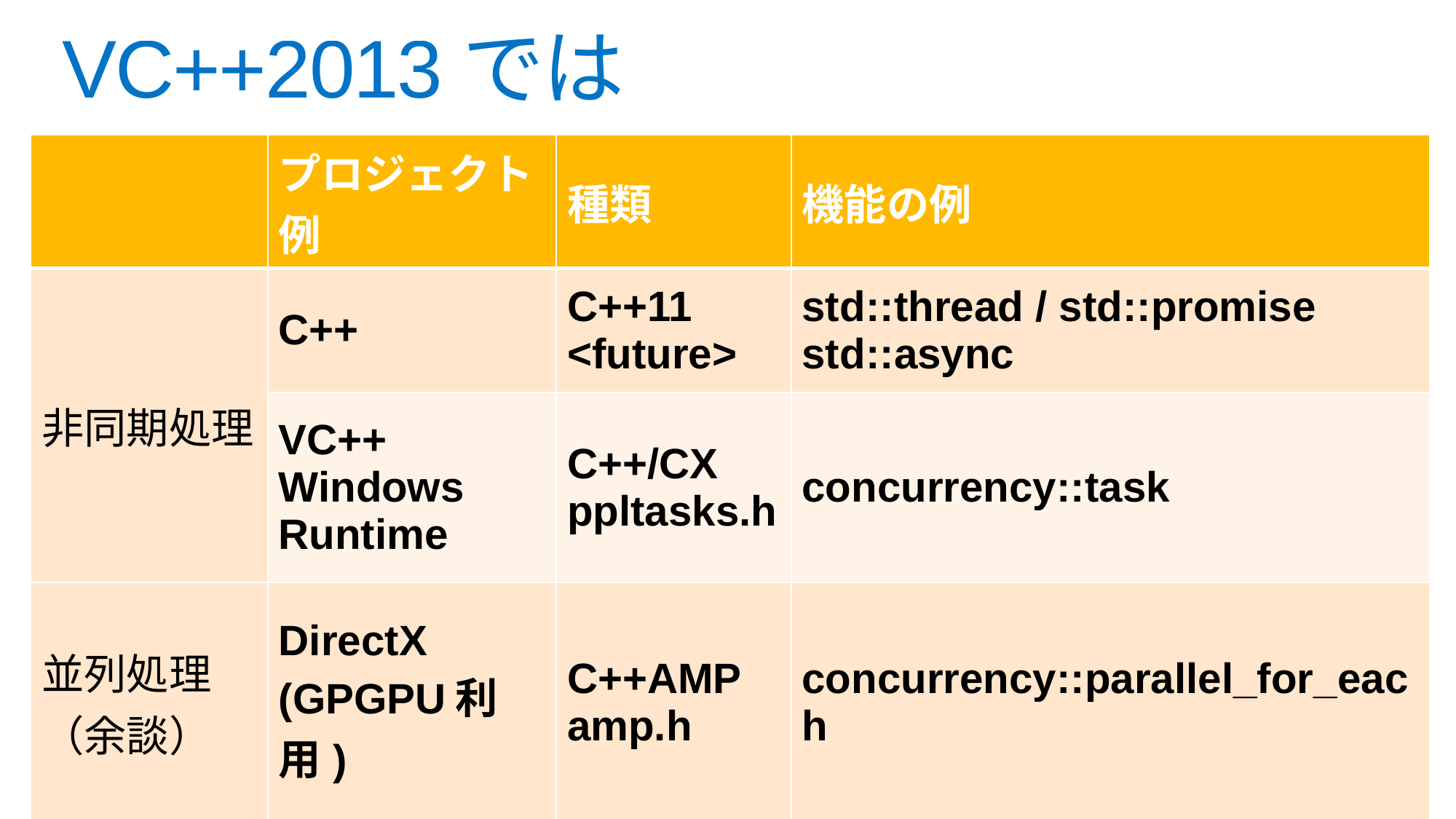

# VC++2013では
|  | プロジェクト例 | 種類 | 機能の例 |
| --- | --- | --- | --- |
| 非同期処理 | C++ | C++11 <future> | std::thread / std::promise std::async |
|  | VC++ Windows Runtime | C++/CX ppltasks.h | concurrency::task |
| 並列処理 （余談） | DirectX (GPGPU利用) | C++AMP amp.h | concurrency::parallel\_for\_each |